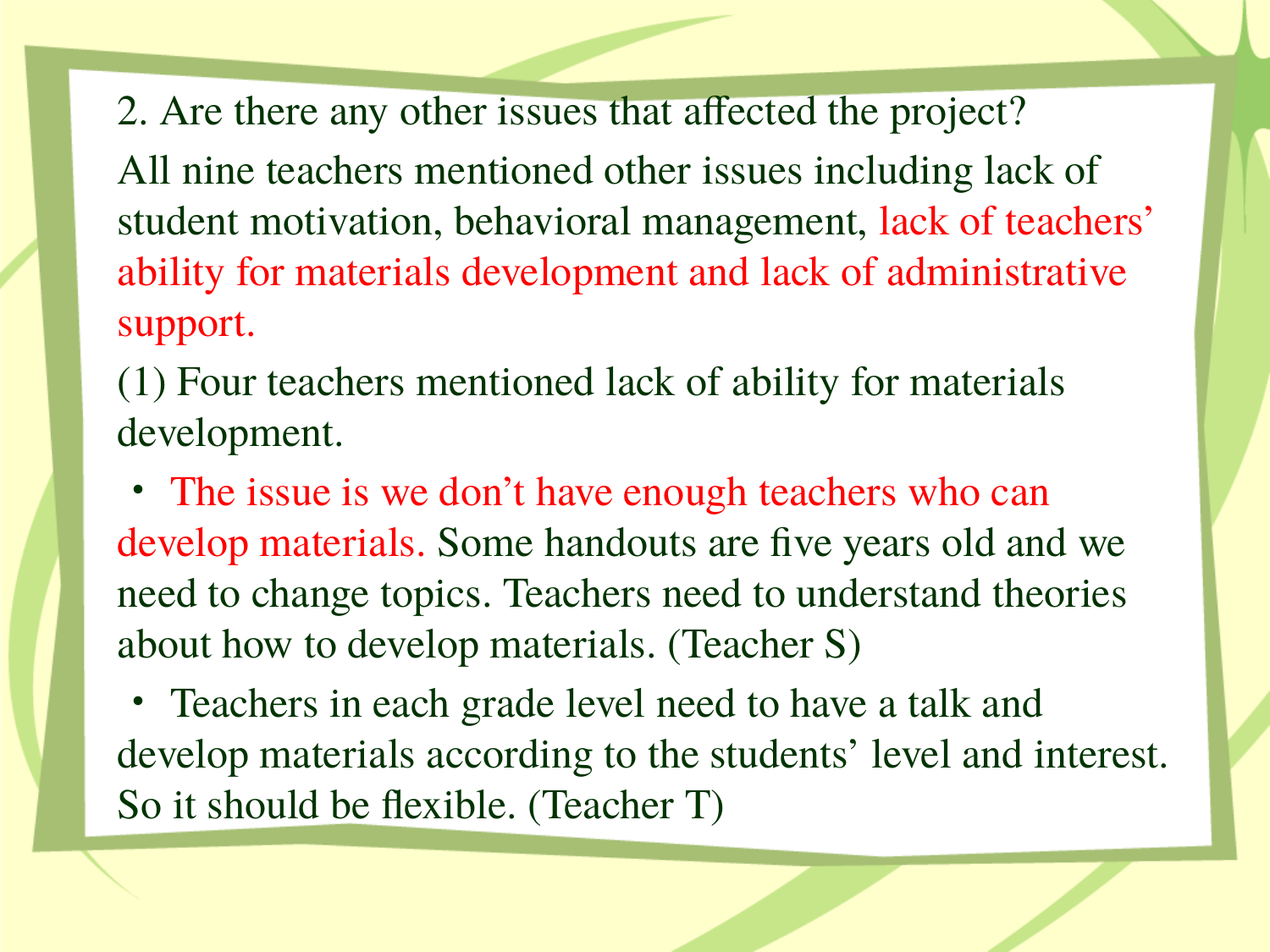

2. Are there any other issues that affected the project?
All nine teachers mentioned other issues including lack of student motivation, behavioral management, lack of teachers’ ability for materials development and lack of administrative support.
(1) Four teachers mentioned lack of ability for materials development.
・The issue is we don’t have enough teachers who can develop materials. Some handouts are five years old and we need to change topics. Teachers need to understand theories about how to develop materials. (Teacher S)
・Teachers in each grade level need to have a talk and develop materials according to the students’ level and interest. So it should be flexible. (Teacher T)